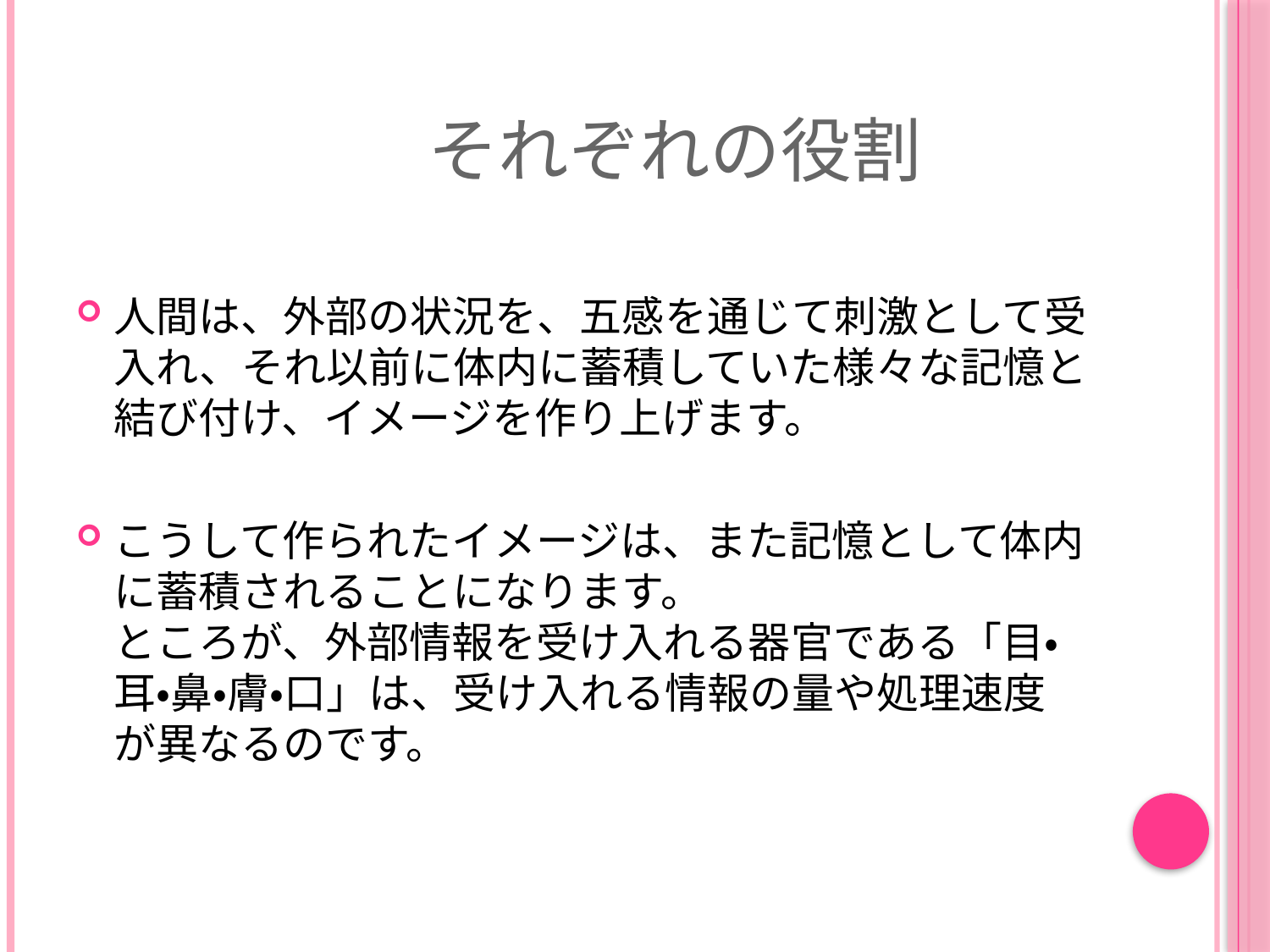

# それぞれの役割

人間は、外部の状況を、五感を通じて刺激として受入れ、それ以前に体内に蓄積していた様々な記憶と結び付け、イメージを作り上げます。

こうして作られたイメージは、また記憶として体内に蓄積されることになります。
ところが、外部情報を受け入れる器官である「目・耳・鼻・膚・口」は、受け入れる情報の量や処理速度が異なるのです。